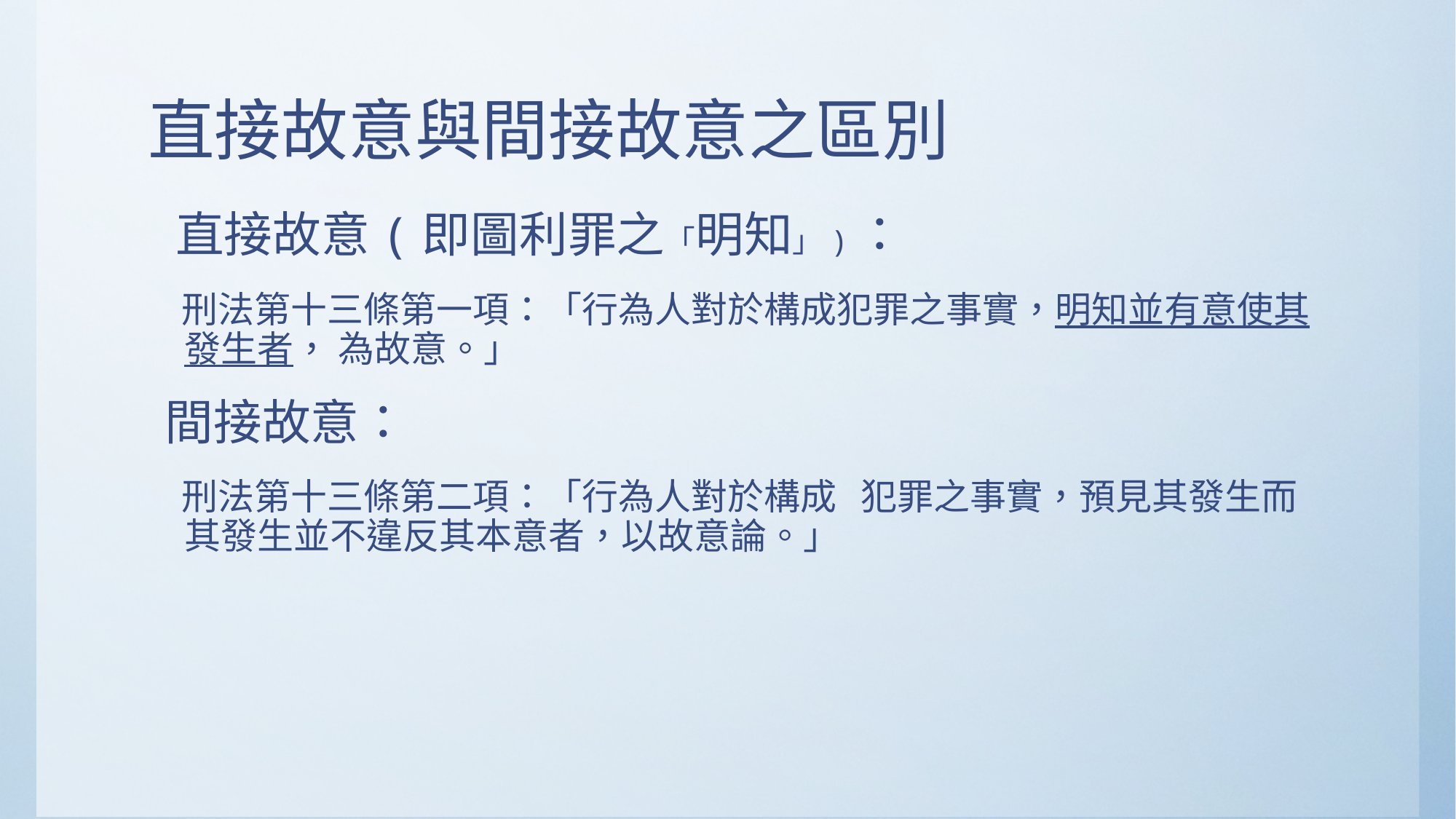

直接故意與間接故意之區別
   直接故意(即圖利罪之「明知」)：
   刑法第十三條第一項：「行為人對於構成犯罪之事實，明知並有意使其發生者， 為故意。」
 間接故意：
   刑法第十三條第二項：「行為人對於構成   犯罪之事實，預見其發生而其發生並不違反其本意者，以故意論。」